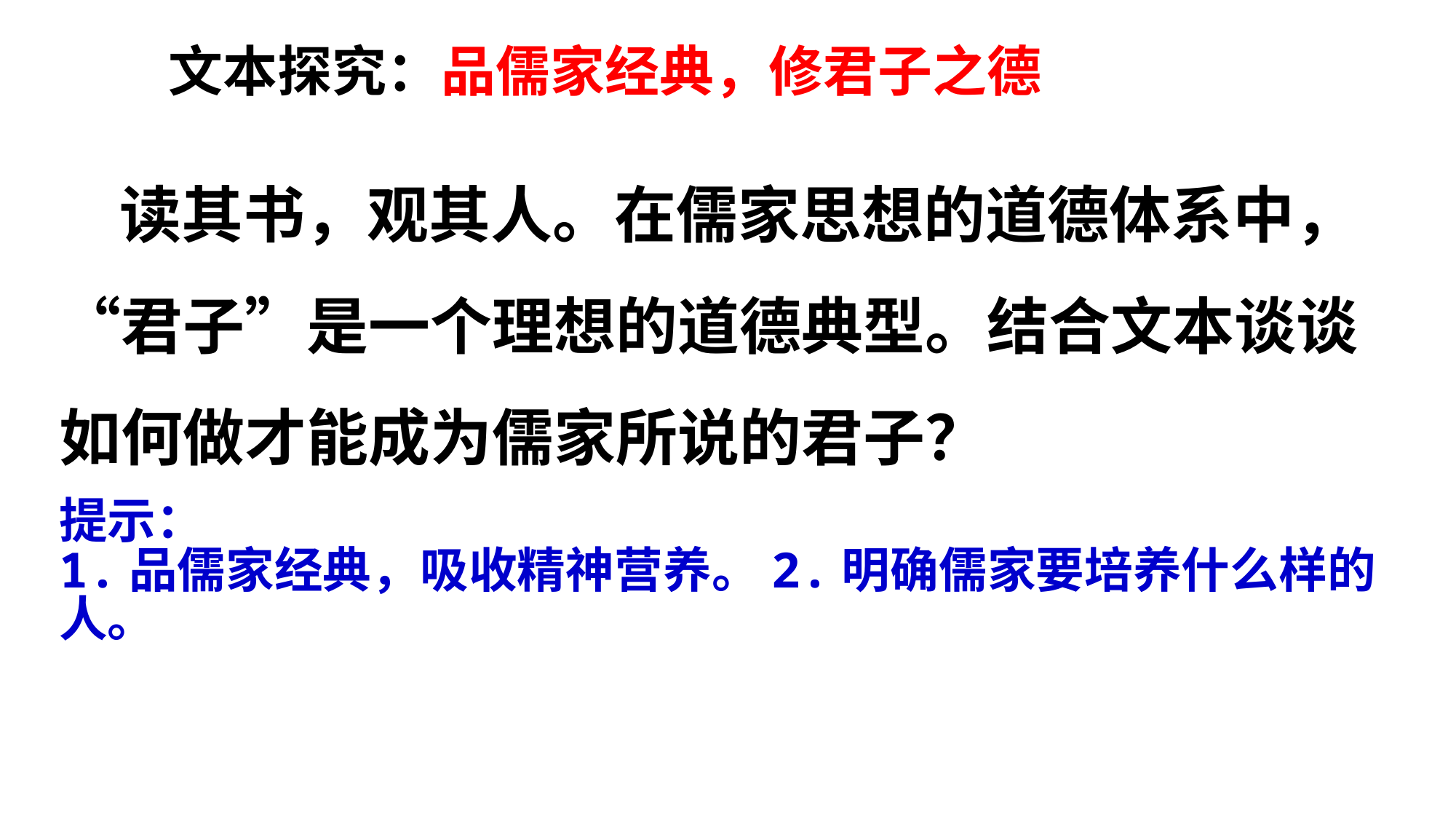

# 文本探究：品儒家经典，修君子之德
         读其书，观其人。在儒家思想的道德体系中，“君子”是一个理想的道德典型。结合文本谈谈如何做才能成为儒家所说的君子？

提示：
1.品儒家经典，吸收精神营养。2.明确儒家要培养什么样的人。